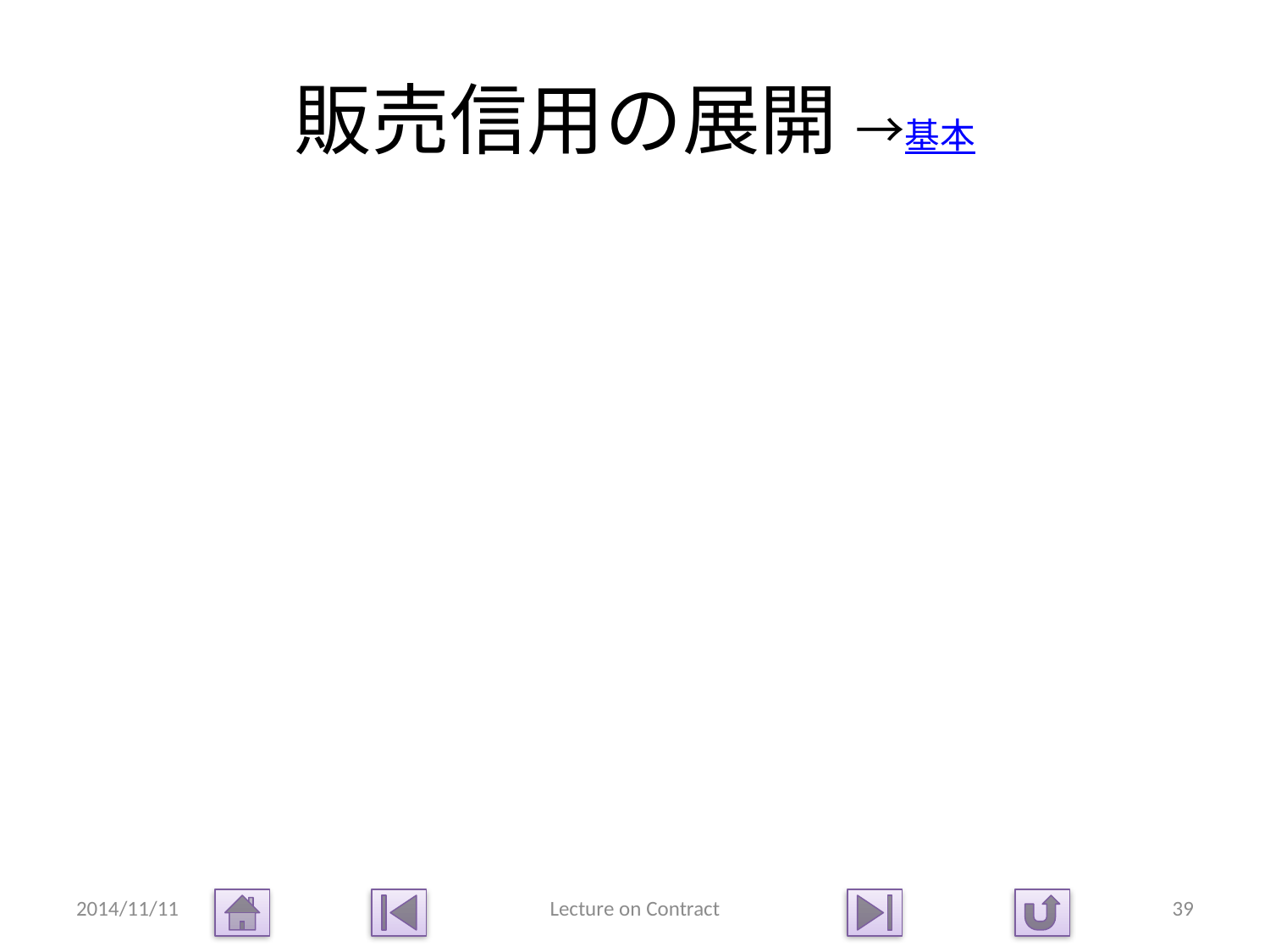

# 販売信用の展開 →基本

2014/11/11
Lecture on Contract
39